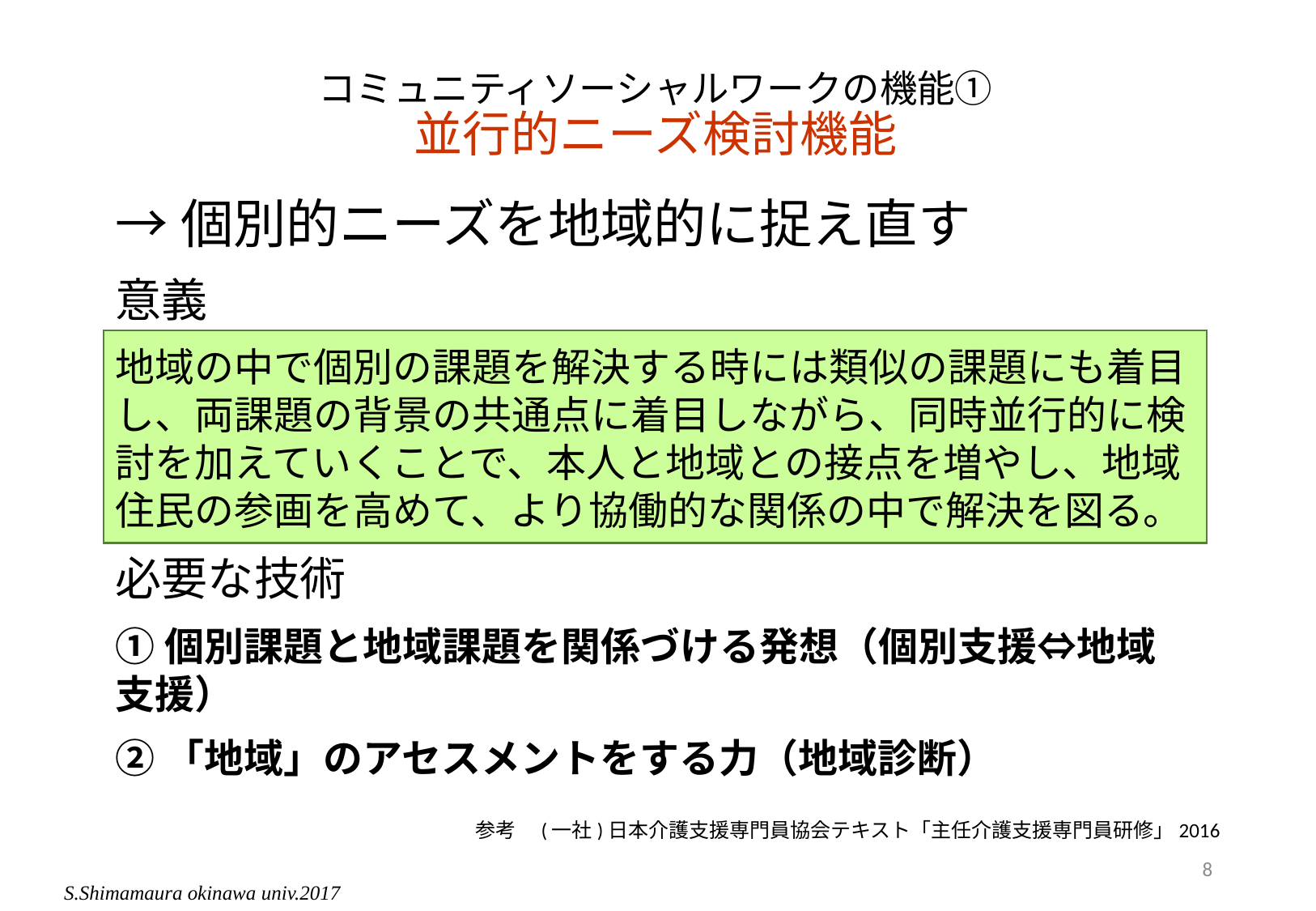

# コミュニティソーシャルワークの機能① 並行的ニーズ検討機能
→個別的ニーズを地域的に捉え直す
意義
地域の中で個別の課題を解決する時には類似の課題にも着目し、両課題の背景の共通点に着目しながら、同時並行的に検討を加えていくことで、本人と地域との接点を増やし、地域住民の参画を高めて、より協働的な関係の中で解決を図る。
必要な技術
①個別課題と地域課題を関係づける発想（個別支援⇔地域支援）
②「地域」のアセスメントをする力（地域診断）

参考　(一社)日本介護支援専門員協会テキスト「主任介護支援専門員研修」2016
8
S.Shimamaura okinawa univ.2017